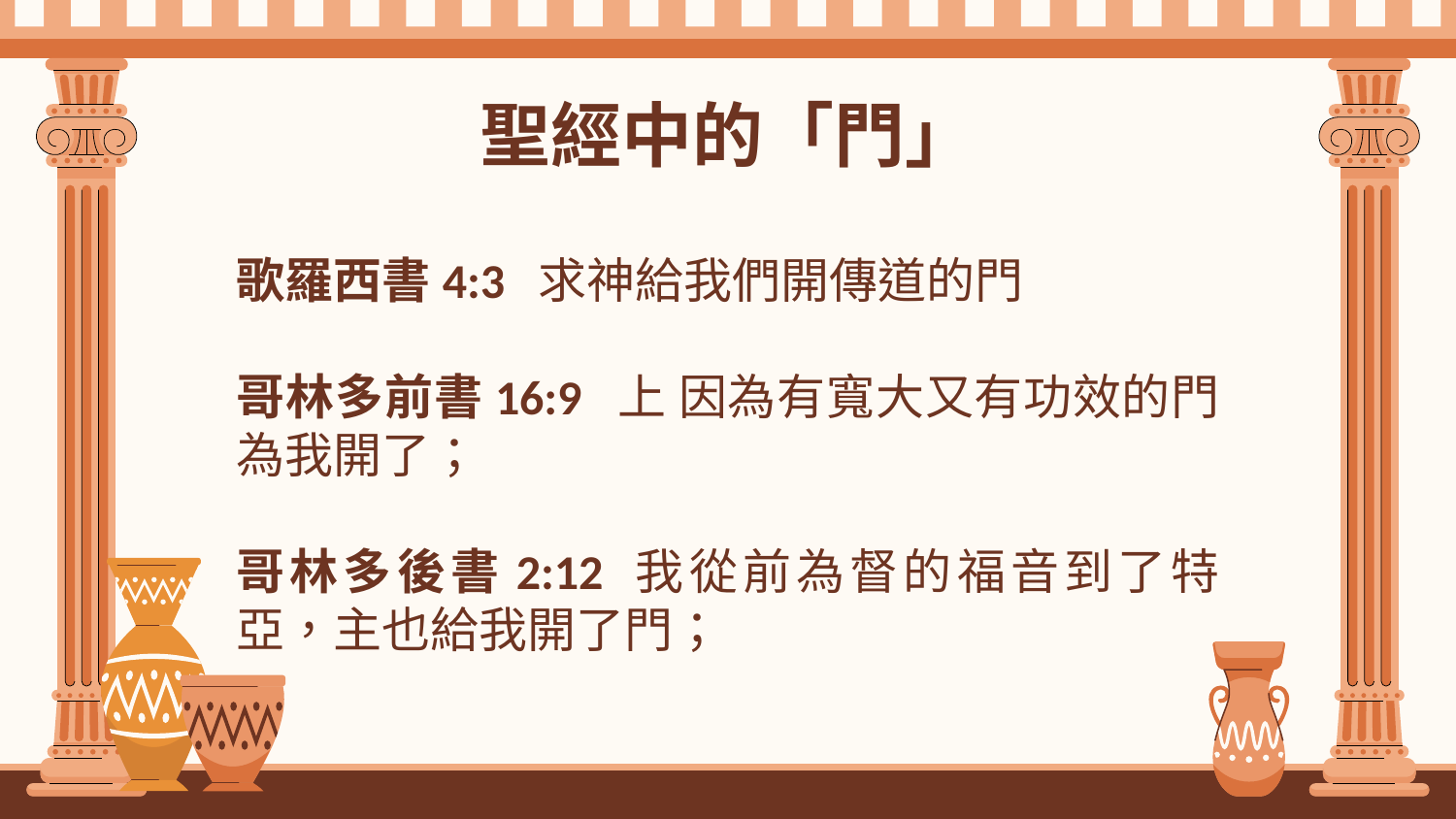

# 聖經中的「門」
歌羅西書4:3  求神給我們開傳道的門

哥林多前書16:9  上 因為有寬大又有功效的門為我開了；

哥林多後書2:12 我從前為督的福音到了特亞，主也給我開了門；